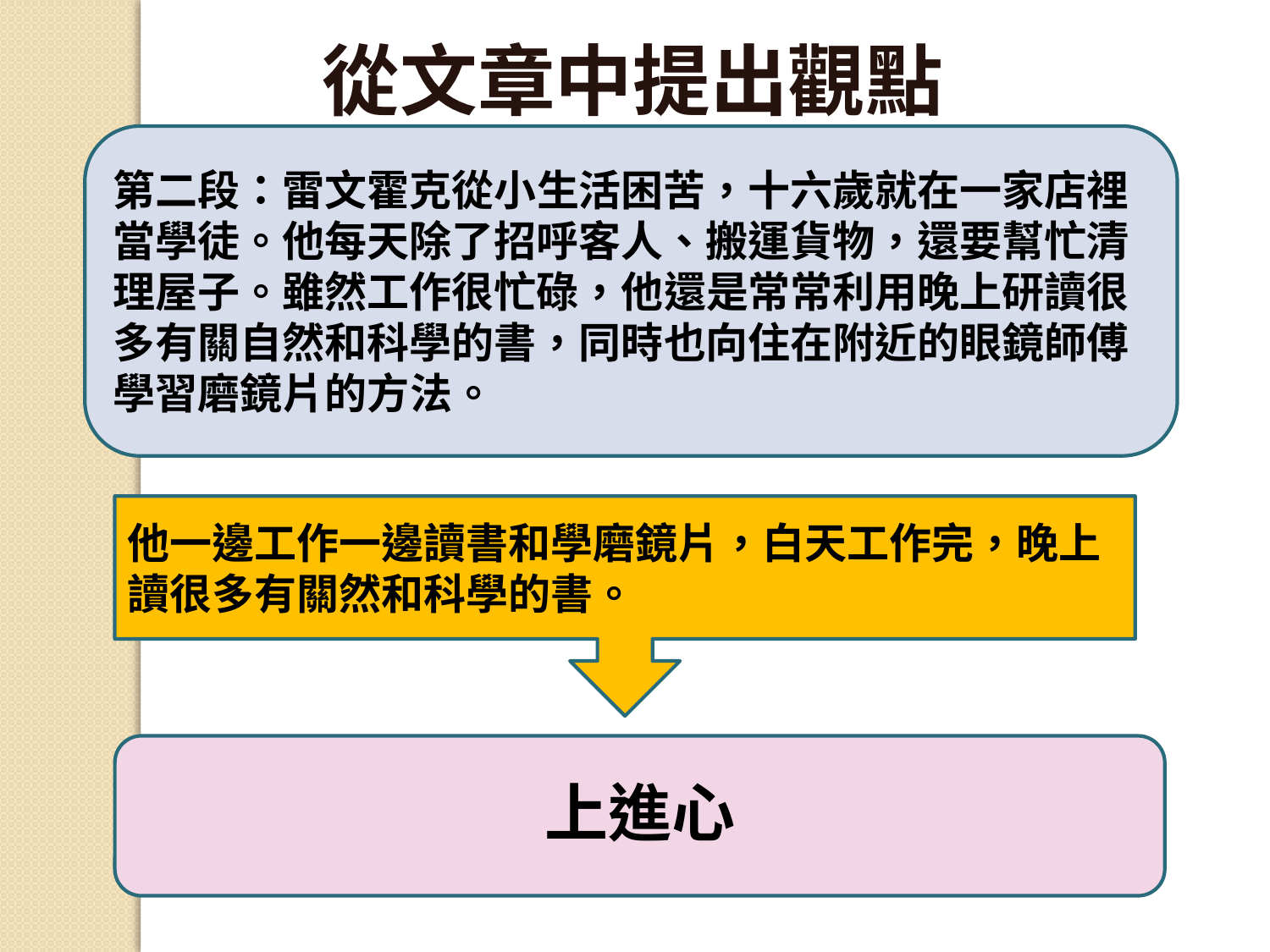

從文章中提出觀點

第二段：雷文霍克從小生活困苦，十六歲就在一家店裡當學徒。他每天除了招呼客人、搬運貨物，還要幫忙清理屋子。雖然工作很忙碌，他還是常常利用晚上研讀很多有關自然和科學的書，同時也向住在附近的眼鏡師傅學習磨鏡片的方法。

他一邊工作一邊讀書和學磨鏡片，白天工作完，晚上讀很多有關然和科學的書。

上進心